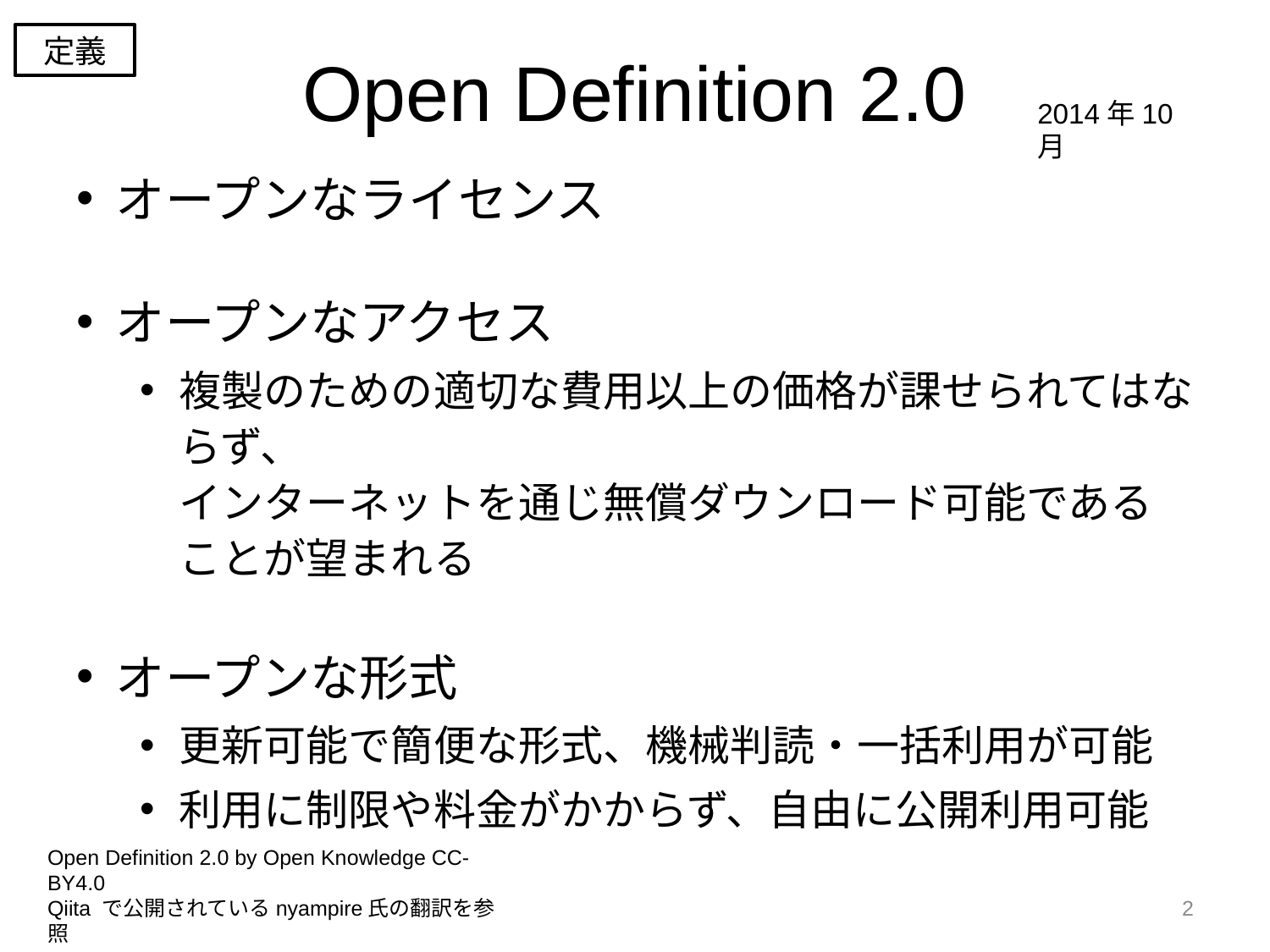

定義
# Open Definition 2.0
2014年10月
オープンなライセンス

オープンなアクセス
複製のための適切な費用以上の価格が課せられてはならず、
インターネットを通じ無償ダウンロード可能であることが望まれる

オープンな形式
更新可能で簡便な形式、機械判読・一括利用が可能
利用に制限や料金がかからず、自由に公開利用可能

Open Definition 2.0 by Open Knowledge CC-BY4.0
Qiita で公開されているnyampire氏の翻訳を参照
2